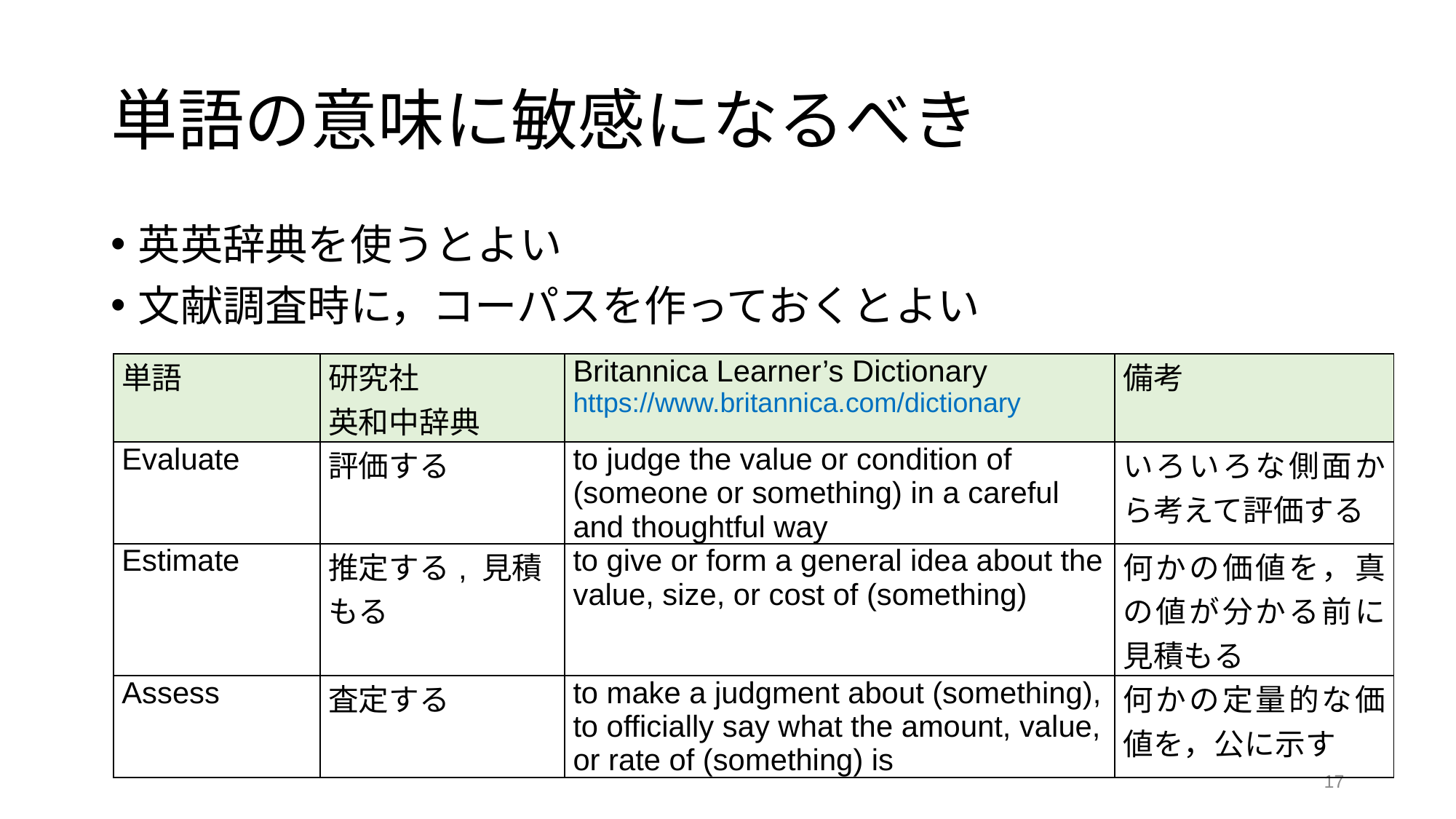

# 単語の意味に敏感になるべき
英英辞典を使うとよい
文献調査時に，コーパスを作っておくとよい
| 単語 | 研究社 英和中辞典 | Britannica Learner’s Dictionary https://www.britannica.com/dictionary | 備考 |
| --- | --- | --- | --- |
| Evaluate | 評価する | to judge the value or condition of (someone or something) in a careful and thoughtful way | いろいろな側面から考えて評価する |
| Estimate | 推定する, 見積もる | to give or form a general idea about the value, size, or cost of (something) | 何かの価値を，真の値が分かる前に見積もる |
| Assess | 査定する | to make a judgment about (something), to officially say what the amount, value, or rate of (something) is | 何かの定量的な価値を，公に示す |
17